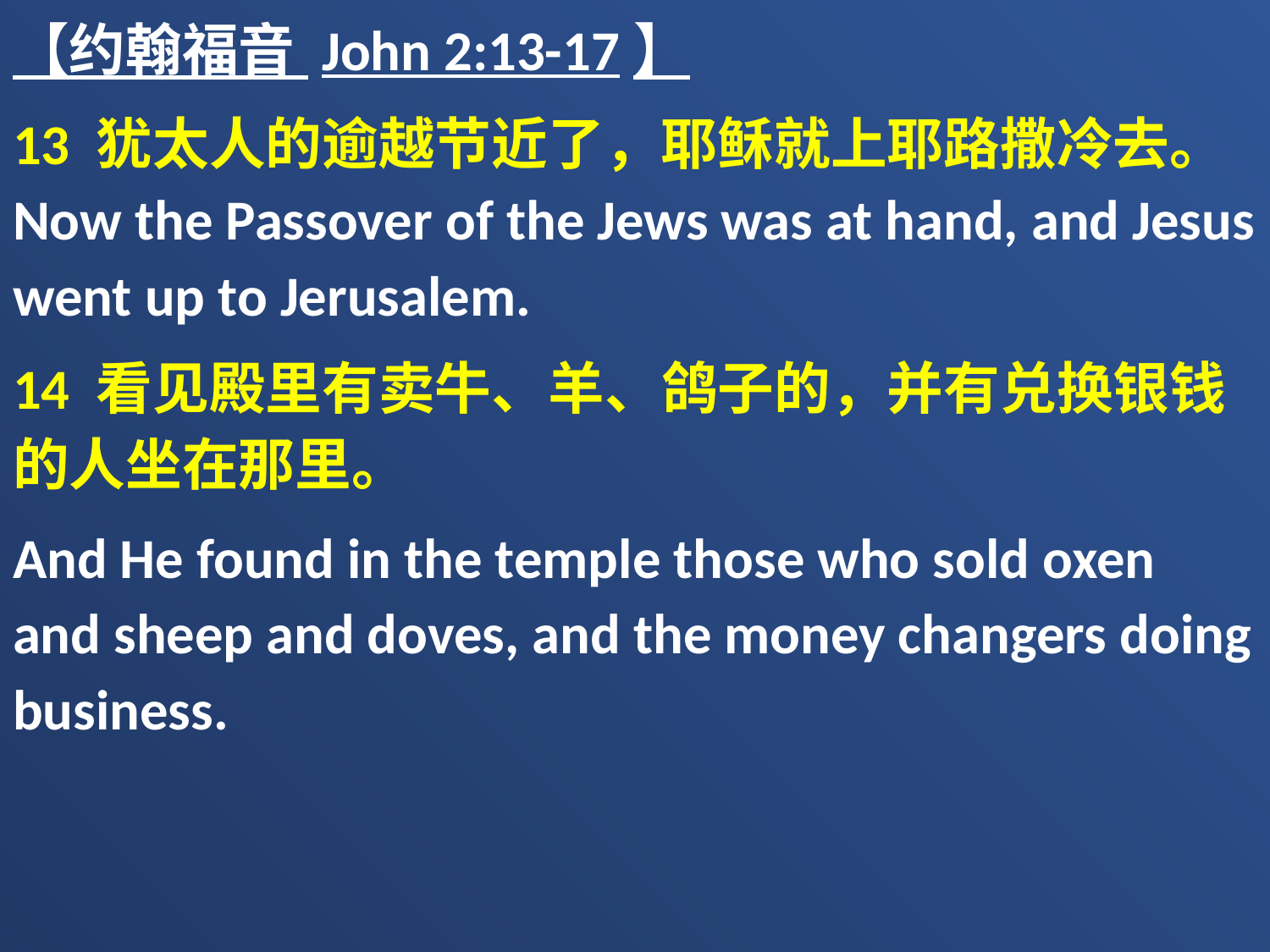

【约翰福音 John 2:13-17】
13 犹太人的逾越节近了，耶稣就上耶路撒冷去。Now the Passover of the Jews was at hand, and Jesus went up to Jerusalem.
14 看见殿里有卖牛、羊、鸽子的，并有兑换银钱的人坐在那里。
And He found in the temple those who sold oxen and sheep and doves, and the money changers doing business.